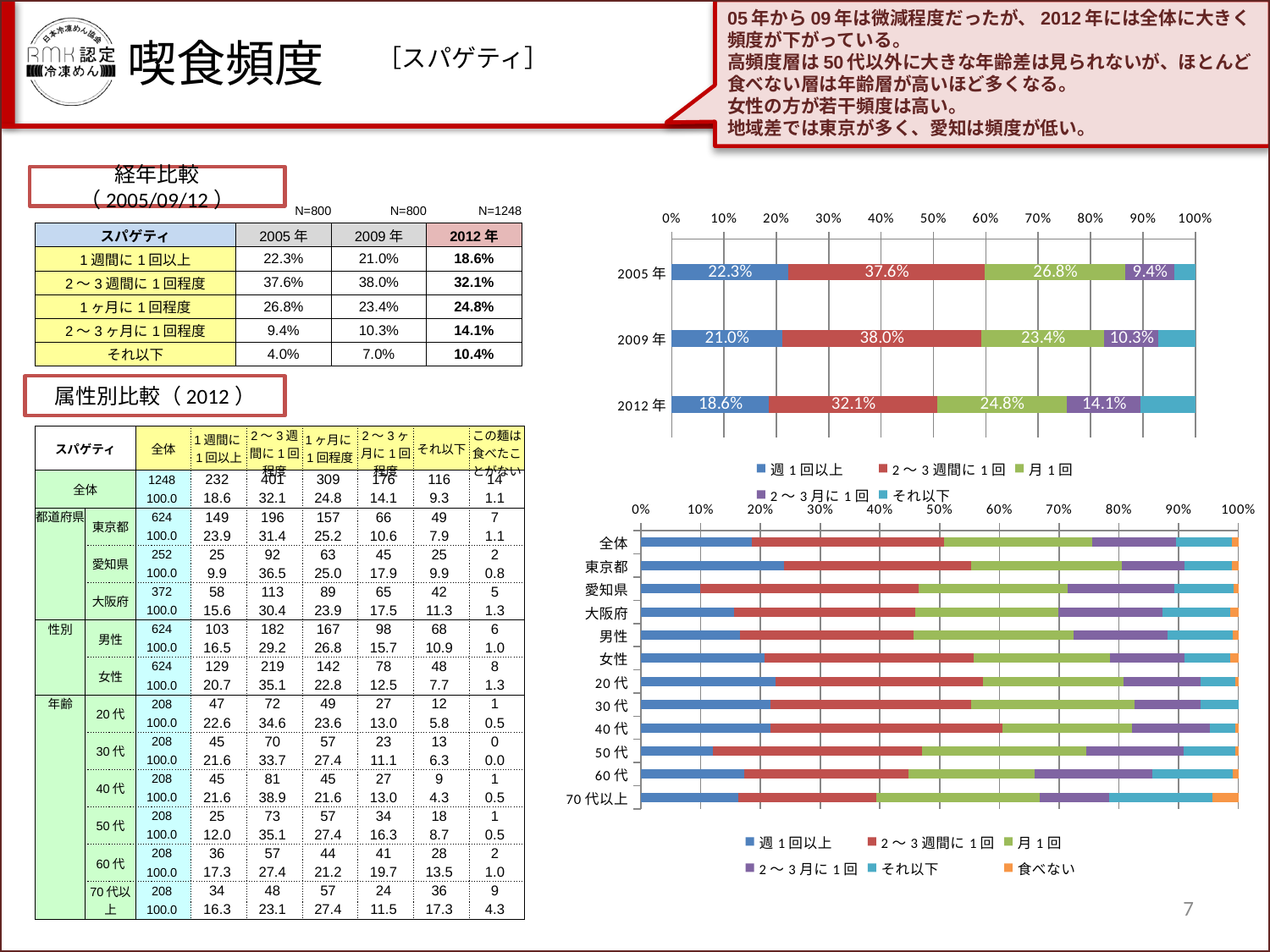

05年から09年は微減程度だったが、2012年には全体に大きく頻度が下がっている。
高頻度層は50代以外に大きな年齢差は見られないが、ほとんど食べない層は年齢層が高いほど多くなる。
女性の方が若干頻度は高い。
地域差では東京が多く、愛知は頻度が低い。
喫食頻度
［スパゲティ］
経年比較（2005/09/12）
|  | N=800 | N=800 | N=1248 |
| --- | --- | --- | --- |
| スパゲティ | 2005年 | 2009年 | 2012年 |
| 1週間に1回以上 | 22.3% | 21.0% | 18.6% |
| 2～3週間に1回程度 | 37.6% | 38.0% | 32.1% |
| 1ヶ月に1回程度 | 26.8% | 23.4% | 24.8% |
| 2～3ヶ月に1回程度 | 9.4% | 10.3% | 14.1% |
| それ以下 | 4.0% | 7.0% | 10.4% |

### Chart

| Category | 週1回以上 | 2～3週間に1回 | 月1回 | 2～3月に1回 | それ以下 |
|---|---|---|---|---|---|
| 2005年 | 0.223 | 0.37600000000000044 | 0.268 | 0.09400000000000003 | 0.04000000000000002 |
| 2009年 | 0.21000000000000021 | 0.3800000000000005 | 0.234 | 0.10299999999999998 | 0.07000000000000002 |
| 2012年 | 0.18600000000000025 | 0.3210000000000005 | 0.24800000000000022 | 0.14100000000000001 | 0.10400000000000002 |
属性別比較（2012）
| スパゲティ |  | 全体 | 1週間に1回以上 | 2～3週間に1回程度 | 1ヶ月に1回程度 | 2～3ヶ月に1回程度 | それ以下 | この麺は食べたことがない |
| --- | --- | --- | --- | --- | --- | --- | --- | --- |
| 全体 |  | 1248 | 232 | 401 | 309 | 176 | 116 | 14 |
|  |  | 100.0 | 18.6 | 32.1 | 24.8 | 14.1 | 9.3 | 1.1 |
| 都道府県 | 東京都 | 624 | 149 | 196 | 157 | 66 | 49 | 7 |
|  |  | 100.0 | 23.9 | 31.4 | 25.2 | 10.6 | 7.9 | 1.1 |
|  | 愛知県 | 252 | 25 | 92 | 63 | 45 | 25 | 2 |
|  |  | 100.0 | 9.9 | 36.5 | 25.0 | 17.9 | 9.9 | 0.8 |
|  | 大阪府 | 372 | 58 | 113 | 89 | 65 | 42 | 5 |
|  |  | 100.0 | 15.6 | 30.4 | 23.9 | 17.5 | 11.3 | 1.3 |
| 性別 | 男性 | 624 | 103 | 182 | 167 | 98 | 68 | 6 |
|  |  | 100.0 | 16.5 | 29.2 | 26.8 | 15.7 | 10.9 | 1.0 |
|  | 女性 | 624 | 129 | 219 | 142 | 78 | 48 | 8 |
|  |  | 100.0 | 20.7 | 35.1 | 22.8 | 12.5 | 7.7 | 1.3 |
| 年齢 | 20代 | 208 | 47 | 72 | 49 | 27 | 12 | 1 |
|  |  | 100.0 | 22.6 | 34.6 | 23.6 | 13.0 | 5.8 | 0.5 |
|  | 30代 | 208 | 45 | 70 | 57 | 23 | 13 | 0 |
|  |  | 100.0 | 21.6 | 33.7 | 27.4 | 11.1 | 6.3 | 0.0 |
|  | 40代 | 208 | 45 | 81 | 45 | 27 | 9 | 1 |
|  |  | 100.0 | 21.6 | 38.9 | 21.6 | 13.0 | 4.3 | 0.5 |
|  | 50代 | 208 | 25 | 73 | 57 | 34 | 18 | 1 |
|  |  | 100.0 | 12.0 | 35.1 | 27.4 | 16.3 | 8.7 | 0.5 |
|  | 60代 | 208 | 36 | 57 | 44 | 41 | 28 | 2 |
|  |  | 100.0 | 17.3 | 27.4 | 21.2 | 19.7 | 13.5 | 1.0 |
|  | 70代以上 | 208 | 34 | 48 | 57 | 24 | 36 | 9 |
|  |  | 100.0 | 16.3 | 23.1 | 27.4 | 11.5 | 17.3 | 4.3 |

### Chart

| Category | 週1回以上 | 2～3週間に1回 | 月1回 | 2～3月に1回 | それ以下 | 食べない |
|---|---|---|---|---|---|---|
| 全体 | 18.589743589743573 | 32.131410256410255 | 24.759615384615387 | 14.102564102564102 | 9.294871794871788 | 1.1217948717948718 |
| 東京都 | 23.87820512820513 | 31.410256410256423 | 25.160256410256423 | 10.576923076923077 | 7.852564102564102 | 1.1217948717948718 |
| 愛知県 | 9.920634920634923 | 36.50793650793649 | 25.0 | 17.85714285714285 | 9.920634920634923 | 0.7936507936507938 |
| 大阪府 | 15.591397849462366 | 30.3763440860215 | 23.924731182795693 | 17.473118279569878 | 11.290322580645157 | 1.3440860215053767 |
| 男性 | 16.506410256410252 | 29.166666666666668 | 26.762820512820504 | 15.705128205128204 | 10.897435897435905 | 0.9615384615384617 |
| 女性 | 20.67307692307693 | 35.09615384615388 | 22.756410256410252 | 12.5 | 7.6923076923076925 | 1.282051282051282 |
| 20代 | 22.59615384615384 | 34.61538461538459 | 23.557692307692307 | 12.980769230769239 | 5.769230769230769 | 0.4807692307692308 |
| 30代 | 21.63461538461539 | 33.65384615384611 | 27.403846153846157 | 11.05769230769231 | 6.25 | 0.0 |
| 40代 | 21.63461538461539 | 38.94230769230768 | 21.63461538461539 | 12.980769230769239 | 4.326923076923077 | 0.4807692307692308 |
| 50代 | 12.019230769230768 | 35.09615384615388 | 27.403846153846157 | 16.34615384615384 | 8.653846153846157 | 0.4807692307692308 |
| 60代 | 17.307692307692307 | 27.403846153846157 | 21.15384615384616 | 19.711538461538467 | 13.461538461538462 | 0.9615384615384617 |
| 70代以上 | 16.34615384615384 | 23.07692307692307 | 27.403846153846157 | 11.538461538461538 | 17.307692307692307 | 4.326923076923077 |
7